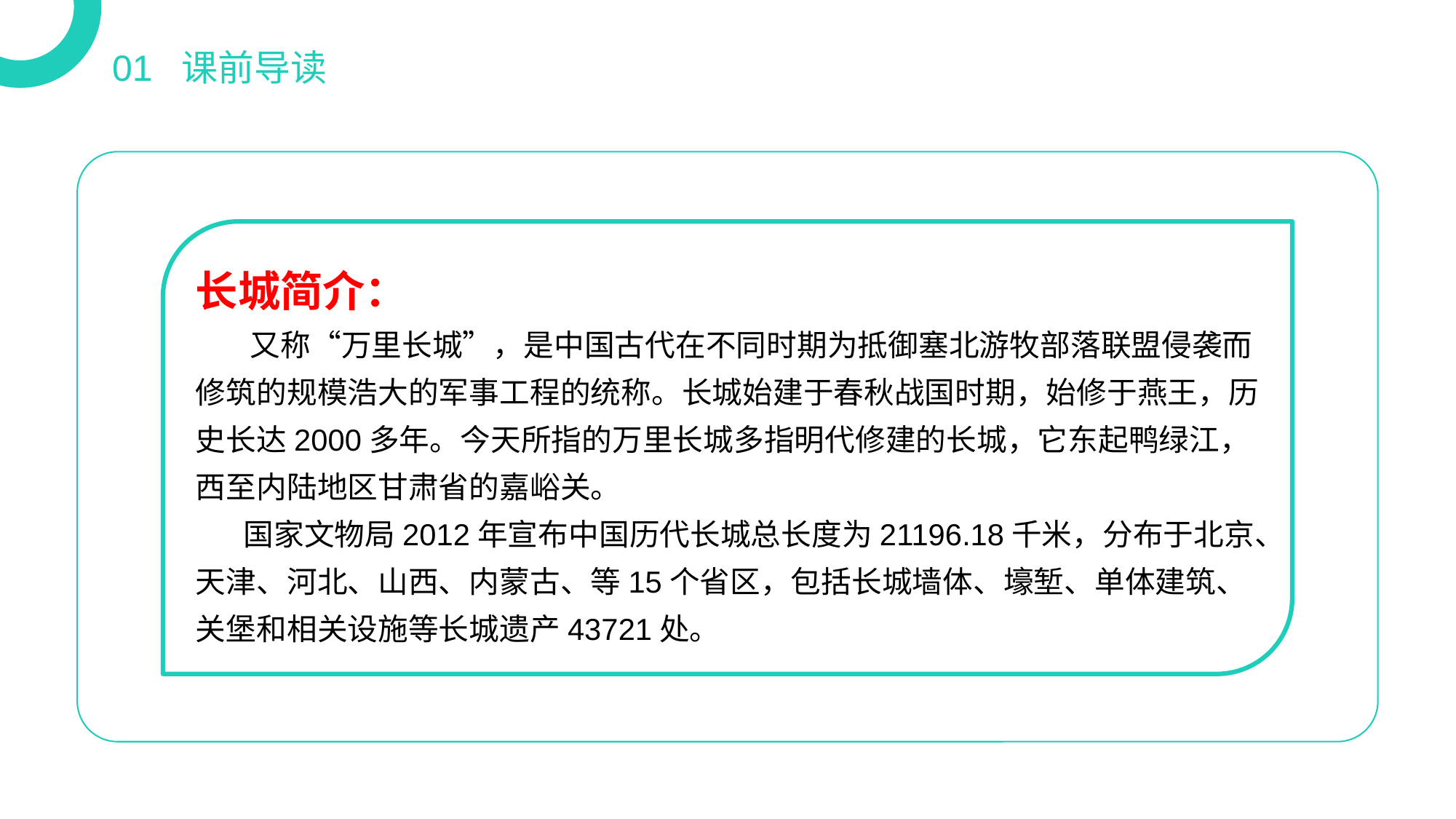

01  课前导读
长城简介：
       又称“万里长城”，是中国古代在不同时期为抵御塞北游牧部落联盟侵袭而修筑的规模浩大的军事工程的统称。长城始建于春秋战国时期，始修于燕王，历史长达2000多年。今天所指的万里长城多指明代修建的长城，它东起鸭绿江，西至内陆地区甘肃省的嘉峪关。
      国家文物局2012年宣布中国历代长城总长度为21196.18千米，分布于北京、天津、河北、山西、内蒙古、等15个省区，包括长城墙体、壕堑、单体建筑、关堡和相关设施等长城遗产43721处。